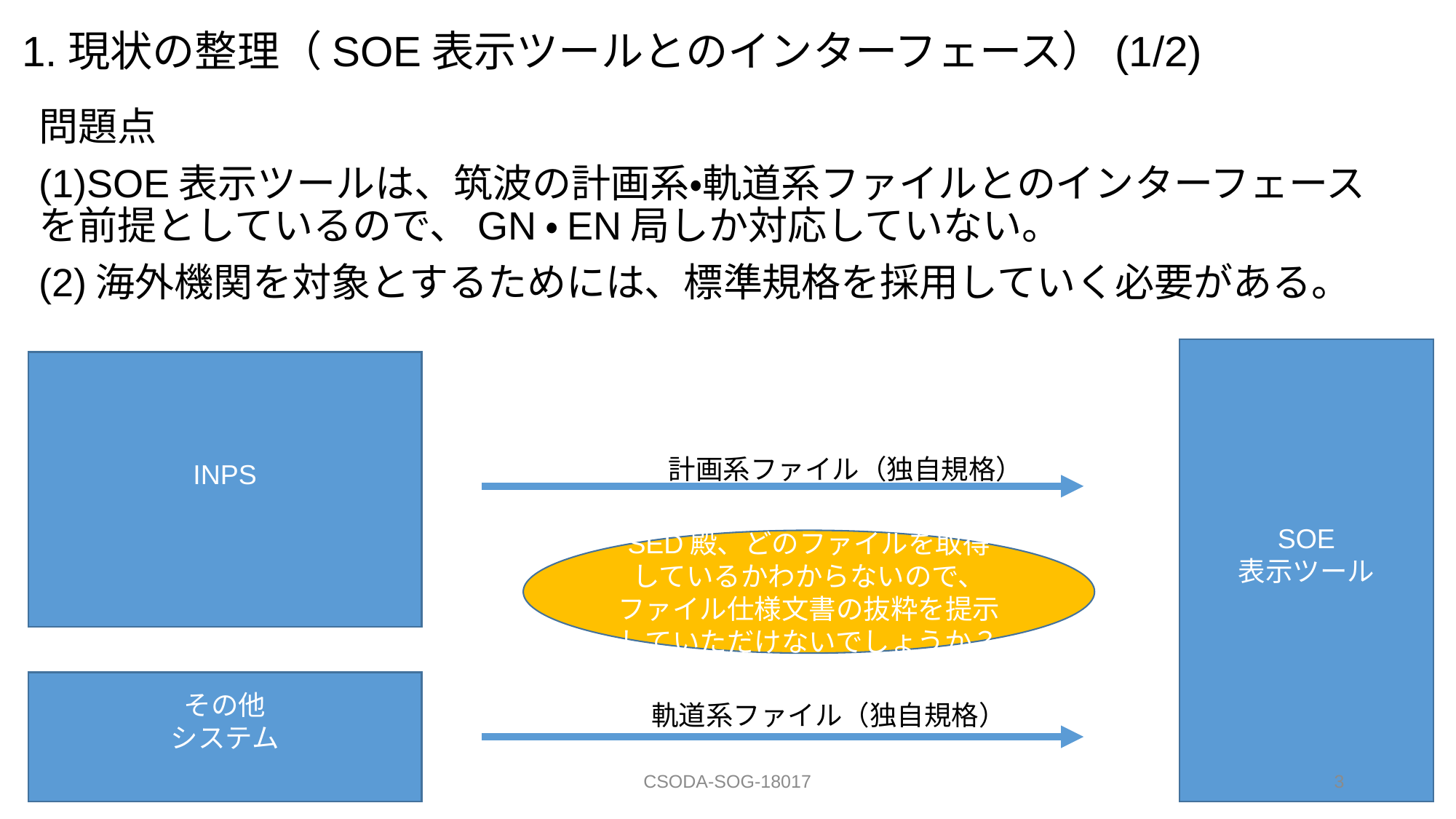

# 1.現状の整理（SOE表示ツールとのインターフェース）(1/2)
問題点
(1)SOE表示ツールは、筑波の計画系・軌道系ファイルとのインターフェースを前提としているので、GN・EN局しか対応していない。
(2)海外機関を対象とするためには、標準規格を採用していく必要がある。
SOE
表示ツール

INPS

計画系ファイル（独自規格）
SED殿、どのファイルを取得しているかわからないので、ファイル仕様文書の抜粋を提示していただけないでしょうか？
その他
システム

軌道系ファイル（独自規格）
CSODA-SOG-18017
3